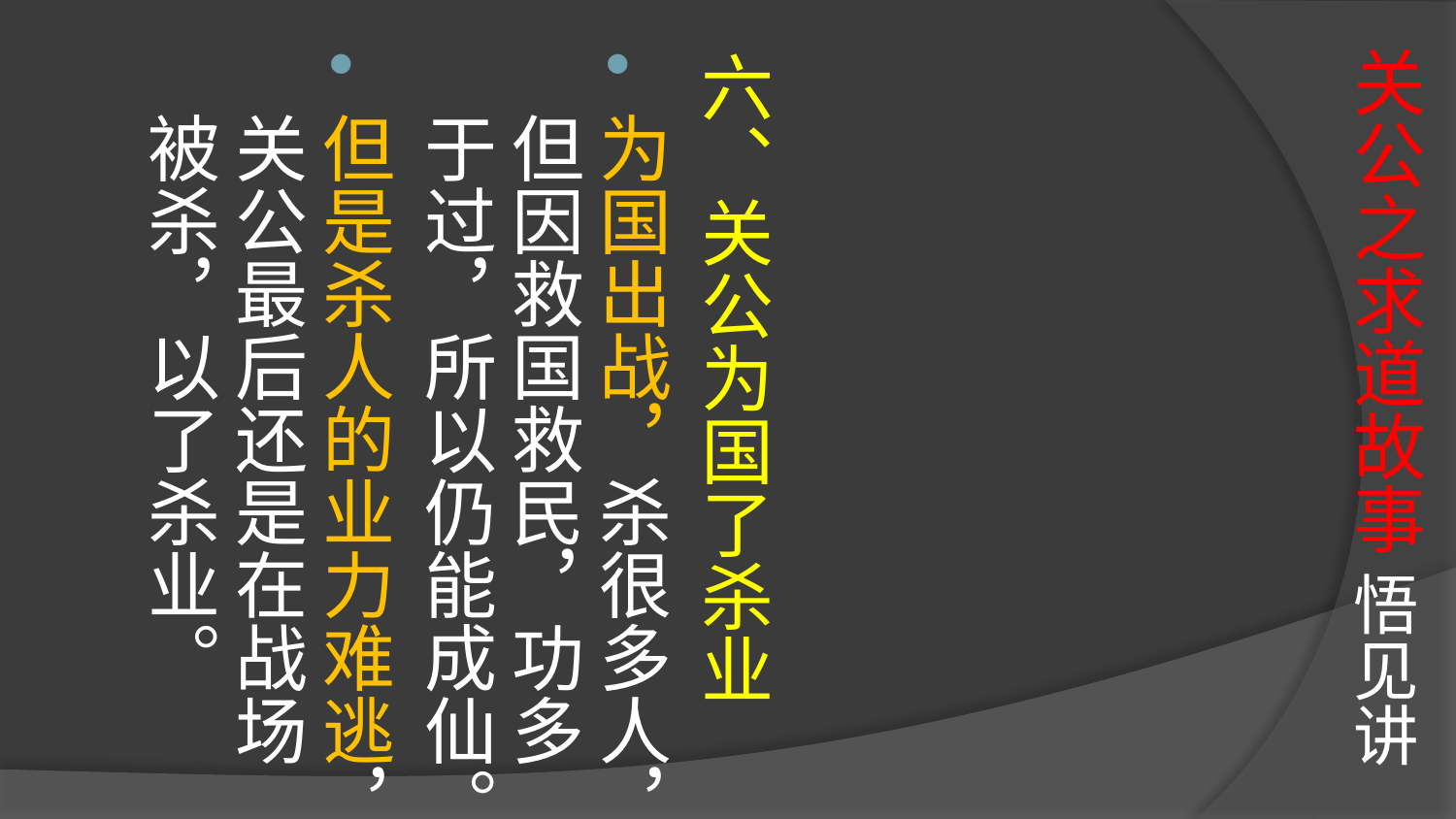

# 关公之求道故事 悟见讲
六、关公为国了杀业
为国出战，杀很多人，但因救国救民，功多于过，所以仍能成仙。
但是杀人的业力难逃，关公最后还是在战场被杀，以了杀业。